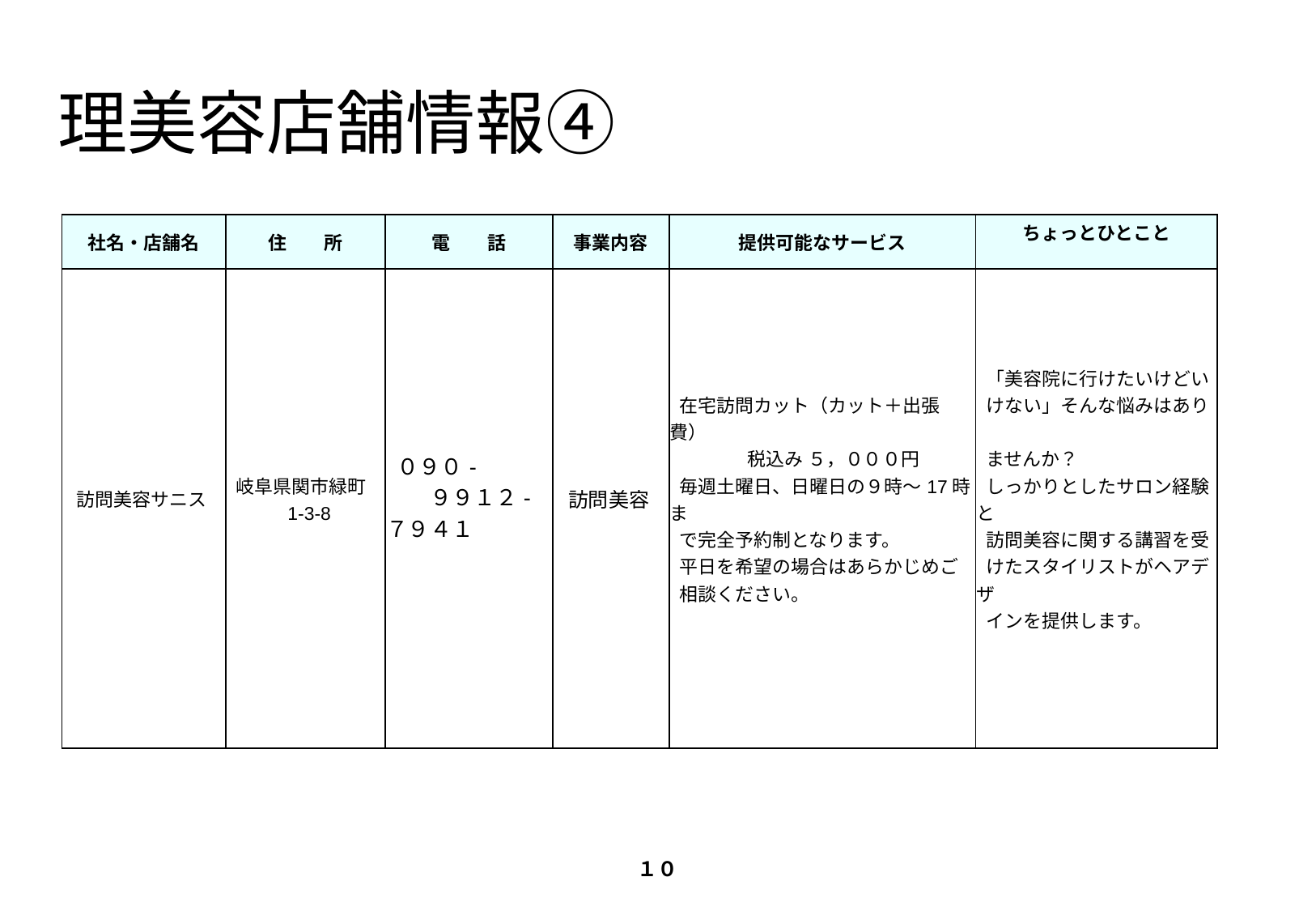

# 理美容店舗情報④
| 社名・店舗名 | 住　　所 | 電　　話 | 事業内容 | 提供可能なサービス | ちょっとひとこと |
| --- | --- | --- | --- | --- | --- |
| 訪問美容サニス | 岐阜県関市緑町 　　　1-3-8 | ０９０- 　　９９１２-７９４１ | 訪問美容 | 在宅訪問カット（カット＋出張費） 税込み ５，０００円 毎週土曜日、日曜日の９時～17時ま　 で完全予約制となります。 平日を希望の場合はあらかじめご 相談ください。 | 「美容院に行けたいけどい けない」そんな悩みはあり　 ませんか？ しっかりとしたサロン経験と 訪問美容に関する講習を受 けたスタイリストがヘアデザ インを提供します。 |
１０